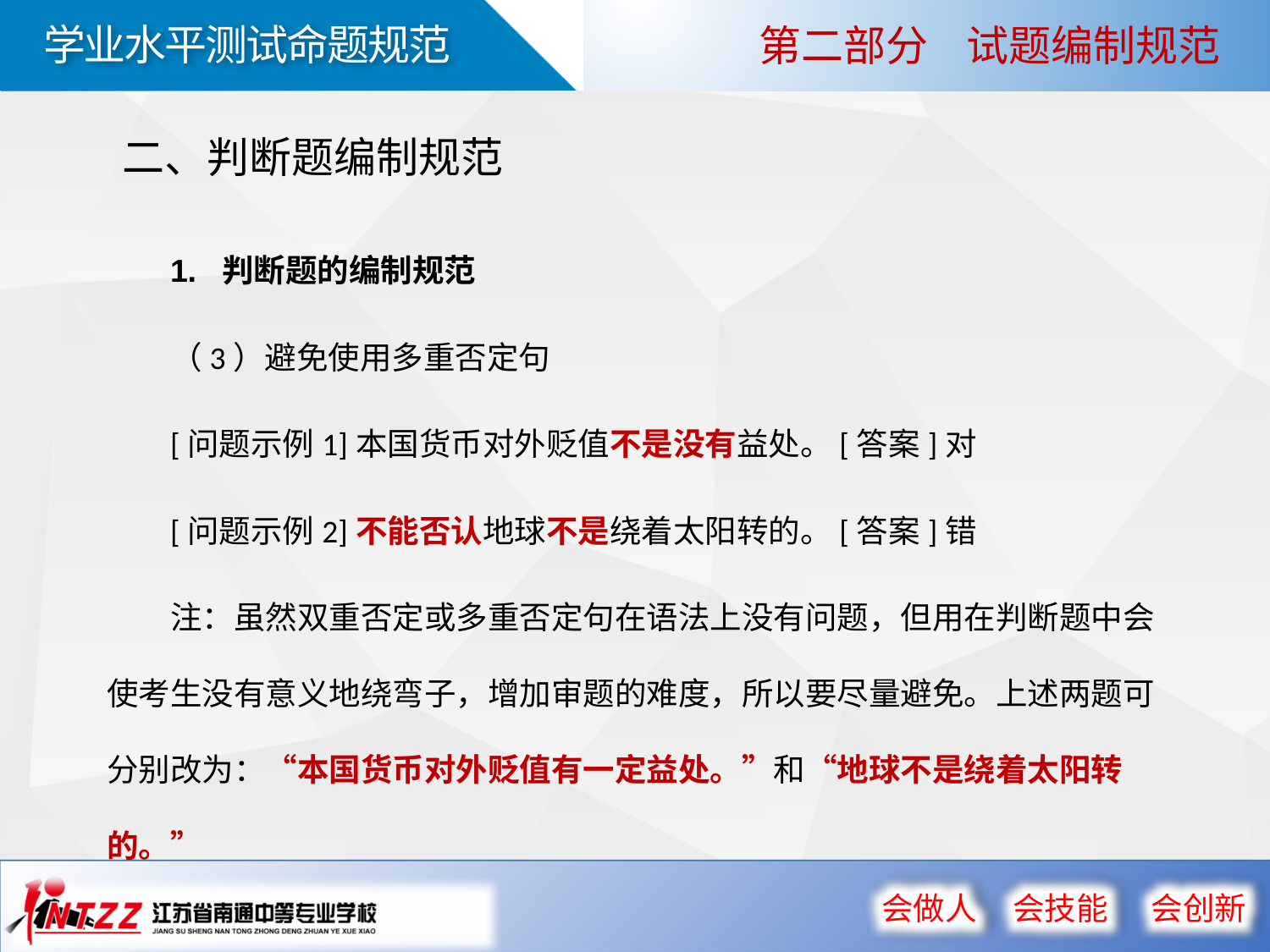

第二部分    试题编制规范
二、判断题编制规范
1.  判断题的编制规范
（3）避免使用多重否定句
[问题示例1]本国货币对外贬值不是没有益处。[答案]对
[问题示例2]不能否认地球不是绕着太阳转的。[答案]错
注：虽然双重否定或多重否定句在语法上没有问题，但用在判断题中会使考生没有意义地绕弯子，增加审题的难度，所以要尽量避免。上述两题可分别改为：“本国货币对外贬值有一定益处。”和“地球不是绕着太阳转的。”